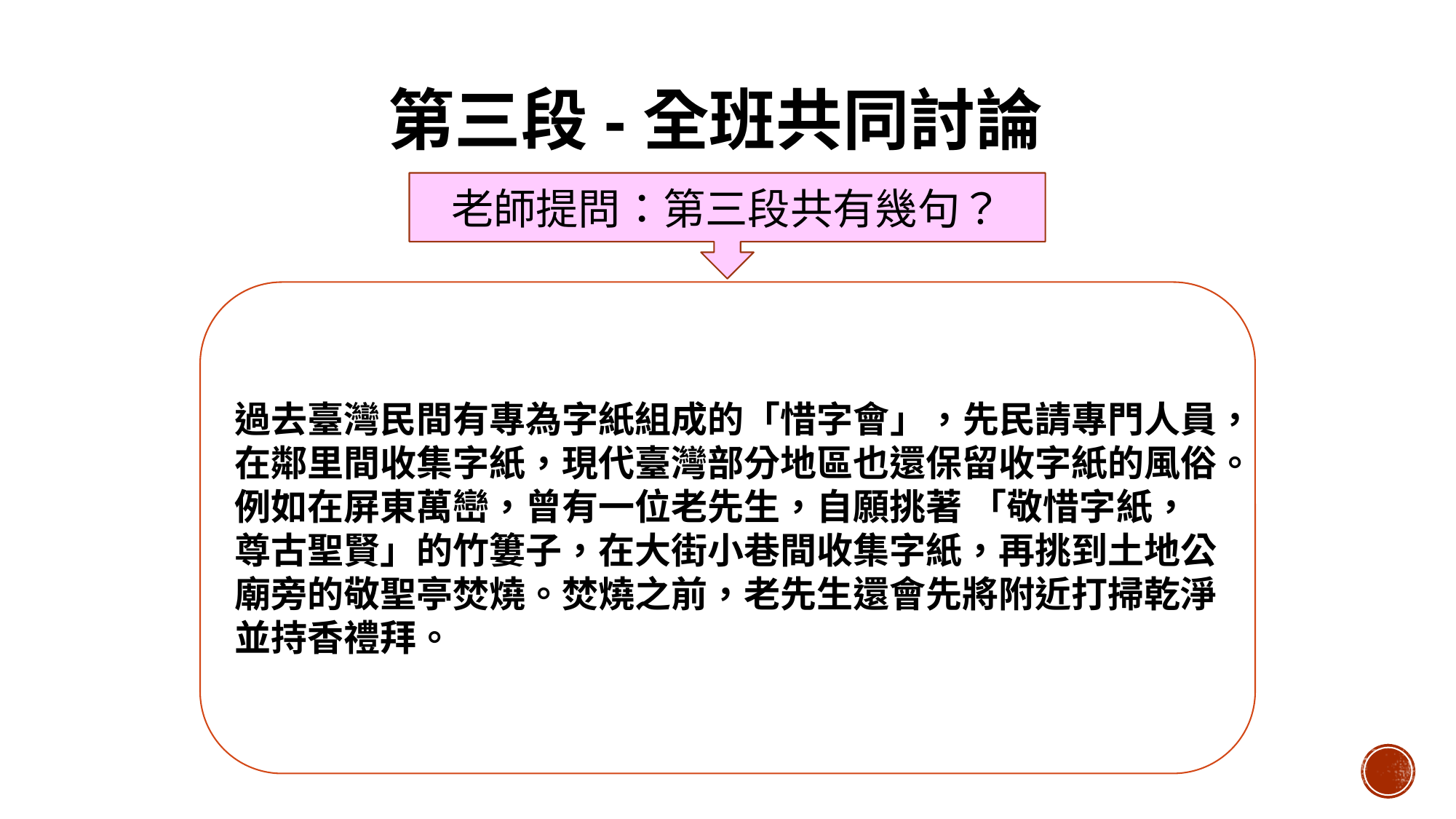

第三段-全班共同討論
    老師提問：第三段共有幾句？
過去臺灣民間有專為字紙組成的「惜字會」，先民請專門人員，在鄰里間收集字紙，現代臺灣部分地區也還保留收字紙的風俗。例如在屏東萬巒，曾有一位老先生，自願挑著 「敬惜字紙，尊古聖賢」的竹簍子，在大街小巷間收集字紙，再挑到土地公廟旁的敬聖亭焚燒。焚燒之前，老先生還會先將附近打掃乾淨 並持香禮拜。